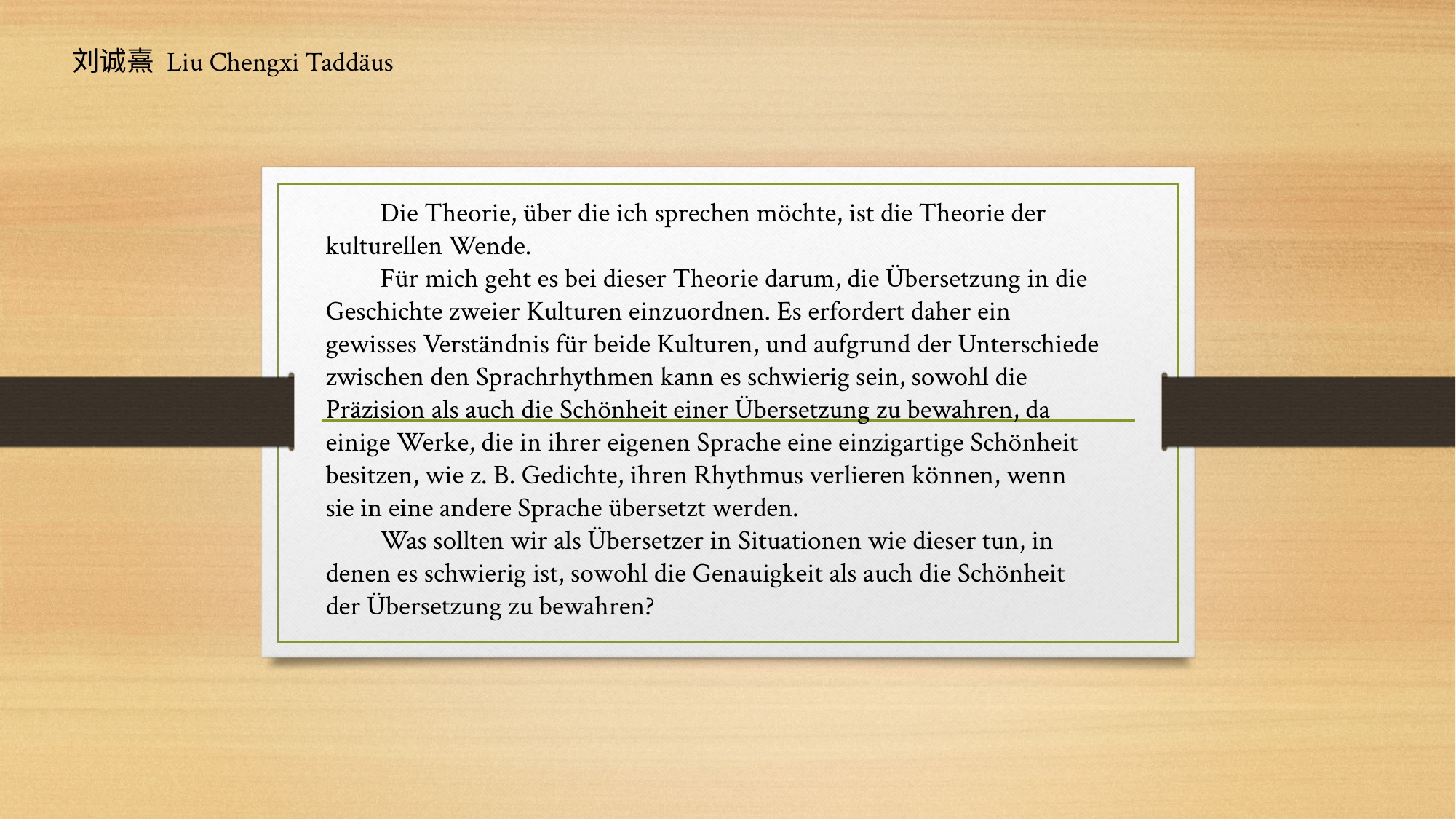

刘诚熹 Liu Chengxi Taddäus
Die Theorie, über die ich sprechen möchte, ist die Theorie der kulturellen Wende.
Für mich geht es bei dieser Theorie darum, die Übersetzung in die Geschichte zweier Kulturen einzuordnen. Es erfordert daher ein gewisses Verständnis für beide Kulturen, und aufgrund der Unterschiede zwischen den Sprachrhythmen kann es schwierig sein, sowohl die Präzision als auch die Schönheit einer Übersetzung zu bewahren, da einige Werke, die in ihrer eigenen Sprache eine einzigartige Schönheit besitzen, wie z. B. Gedichte, ihren Rhythmus verlieren können, wenn sie in eine andere Sprache übersetzt werden.
Was sollten wir als Übersetzer in Situationen wie dieser tun, in denen es schwierig ist, sowohl die Genauigkeit als auch die Schönheit der Übersetzung zu bewahren?